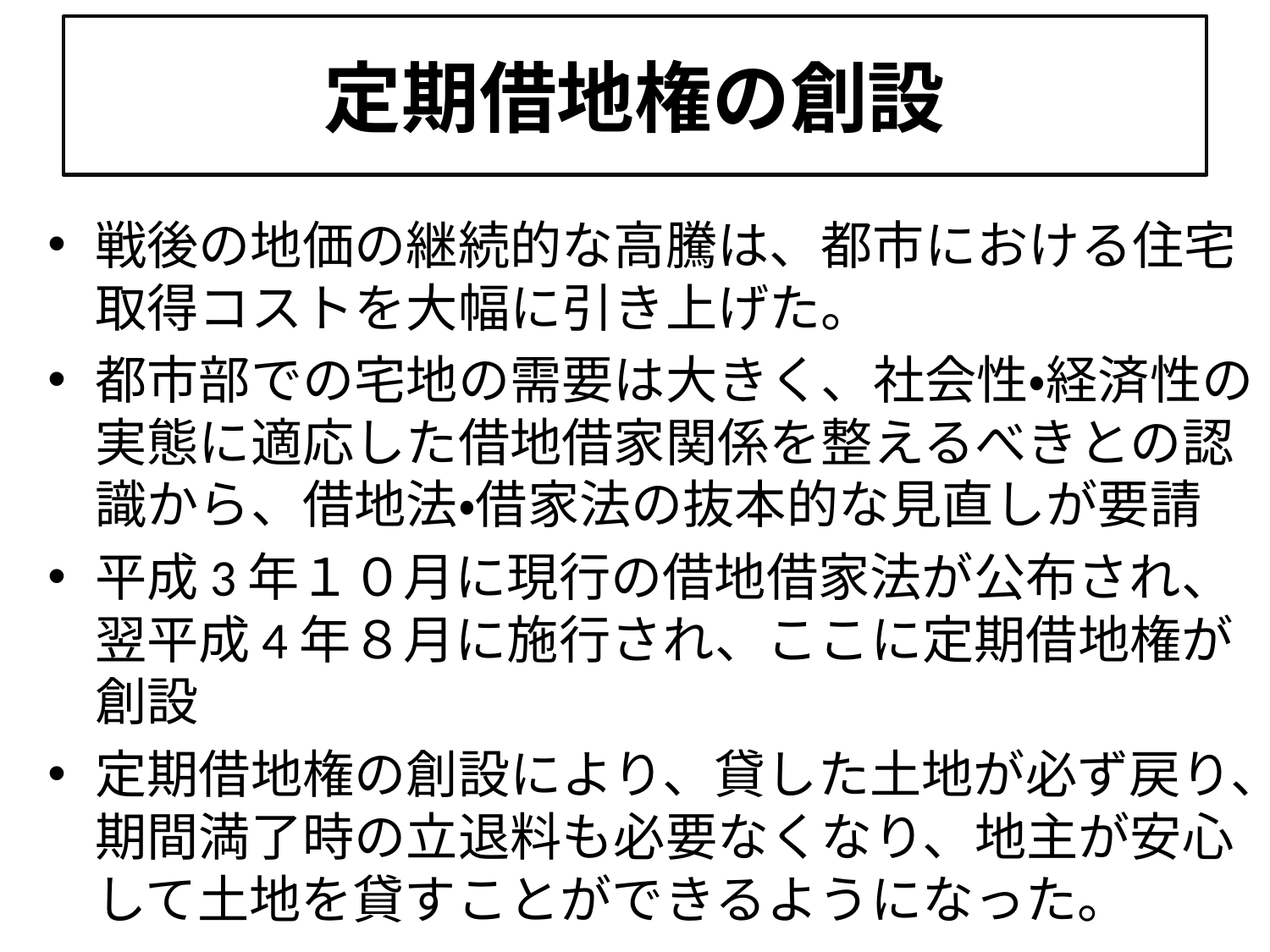

# 定期借地権の創設
戦後の地価の継続的な高騰は、都市における住宅取得コストを大幅に引き上げた。
都市部での宅地の需要は大きく、社会性・経済性の実態に適応した借地借家関係を整えるべきとの認識から、借地法・借家法の抜本的な見直しが要請
平成3年１０月に現行の借地借家法が公布され、翌平成4年８月に施行され、ここに定期借地権が創設
定期借地権の創設により、貸した土地が必ず戻り、期間満了時の立退料も必要なくなり、地主が安心して土地を貸すことができるようになった。